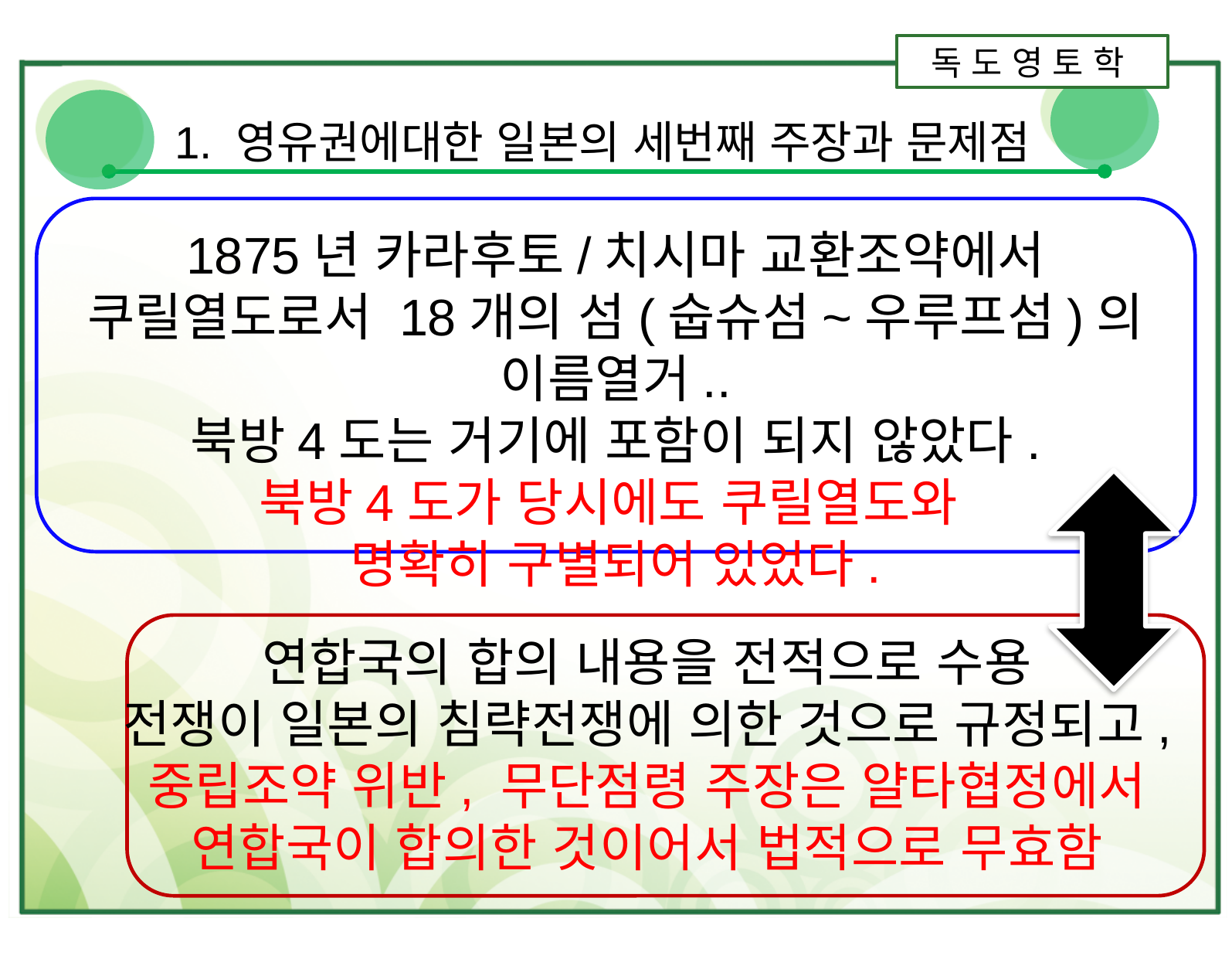

독 도 영 토 학

1. 영유권에대한 일본의 세번째 주장과 문제점

1875년 카라후토/치시마 교환조약에서 쿠릴열도로서 18개의 섬(숩슈섬~우루프섬)의 이름열거..
북방4도는 거기에 포함이 되지 않았다.
북방4도가 당시에도 쿠릴열도와
명확히 구별되어 있었다.

연합국의 합의 내용을 전적으로 수용
전쟁이 일본의 침략전쟁에 의한 것으로 규정되고, 중립조약 위반, 무단점령 주장은 얄타협정에서 연합국이 합의한 것이어서 법적으로 무효함